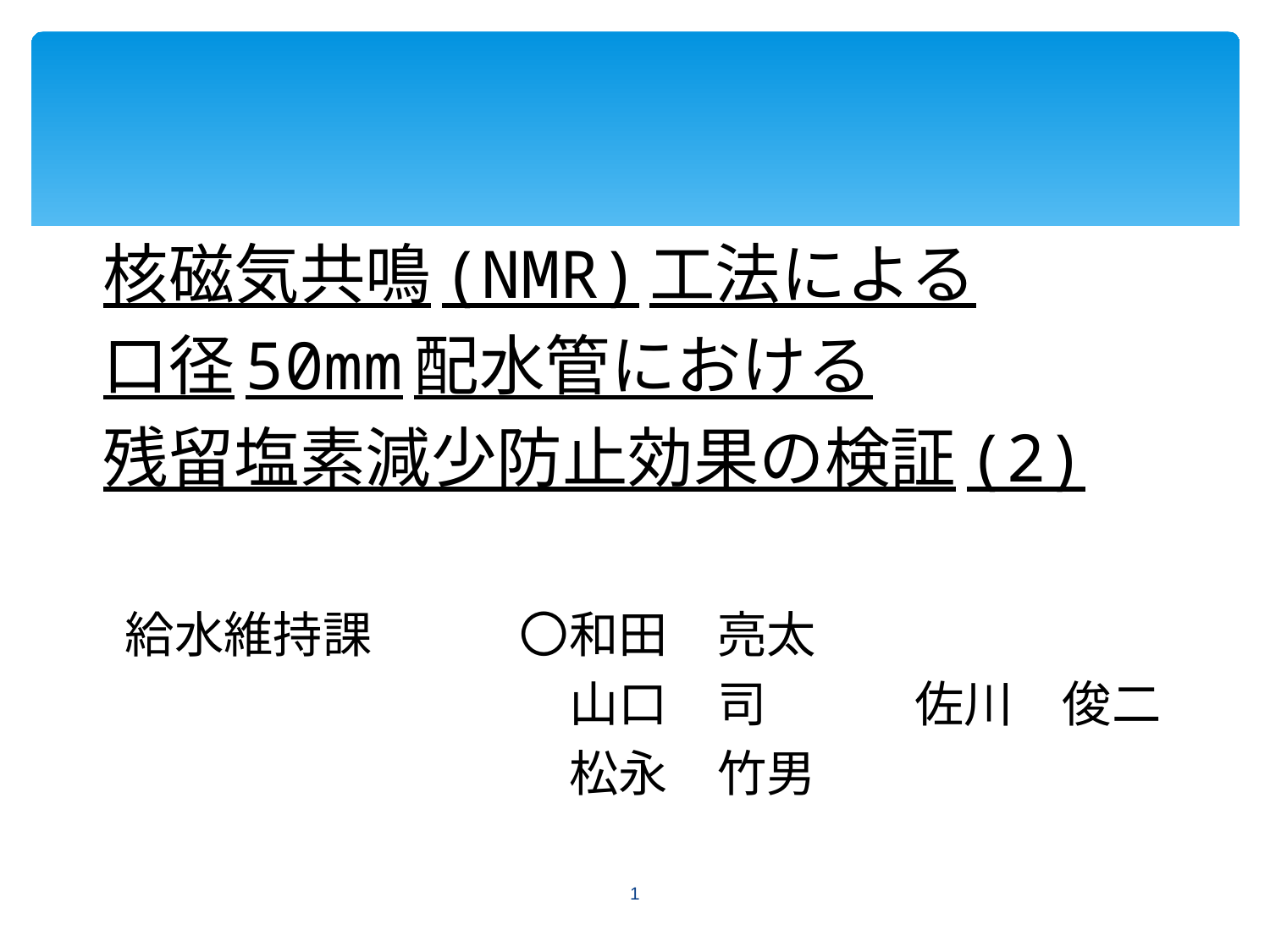

核磁気共鳴(NMR)工法による
　口径50mm配水管における
　残留塩素減少防止効果の検証(2)
　給水維持課　　　〇和田　亮太
　　　　　　　　　　山口　司　　　佐川　俊二
　　　　　　　　　　松永　竹男
1